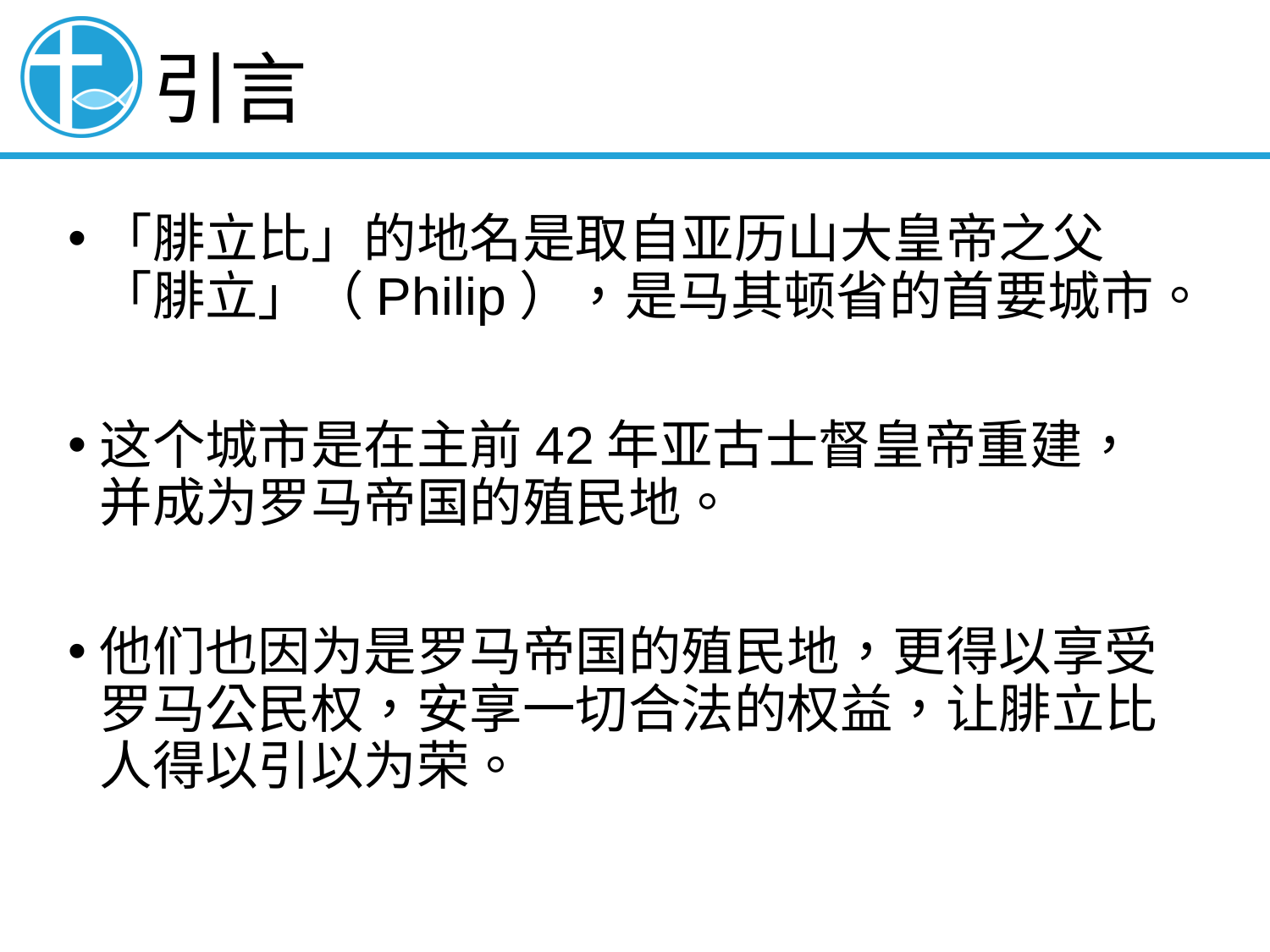

# 引言
「腓立比」的地名是取自亚历山大皇帝之父「腓立」（Philip），是马其顿省的首要城市。

这个城市是在主前42年亚古士督皇帝重建，并成为罗马帝国的殖民地。

他们也因为是罗马帝国的殖民地，更得以享受罗马公民权，安享一切合法的权益，让腓立比人得以引以为荣。